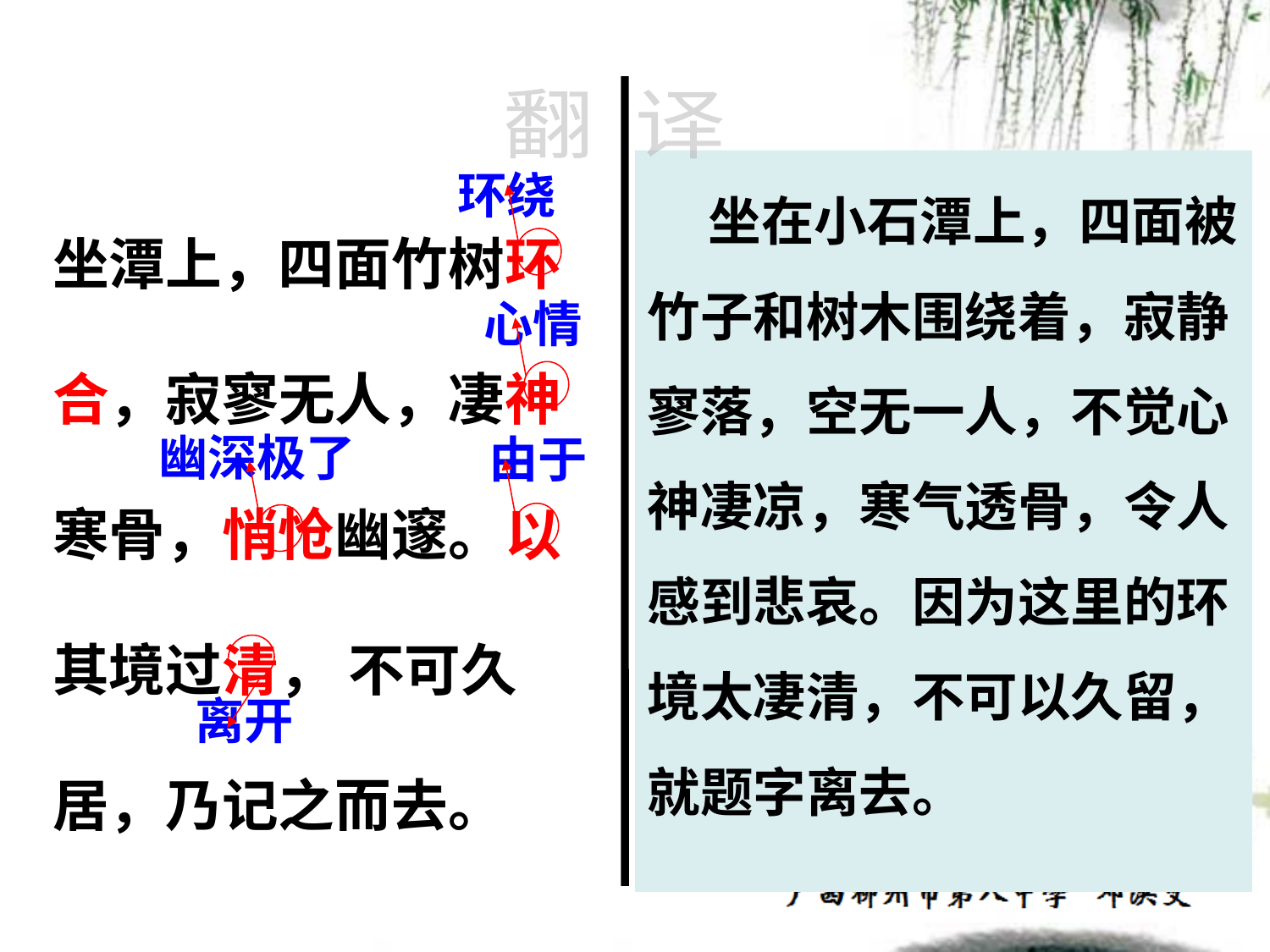

翻  译
    坐在小石潭上，四面被竹子和树木围绕着，寂静寥落，空无一人，不觉心神凄凉，寒气透骨，令人感到悲哀。因为这里的环境太凄清，不可以久留，就题字离去。

坐潭上，四面竹树环合，寂寥无人，凄神寒骨，悄怆幽邃。以其境过清， 不可久居，乃记之而去。
环绕

心情

幽深极了
由于

离开